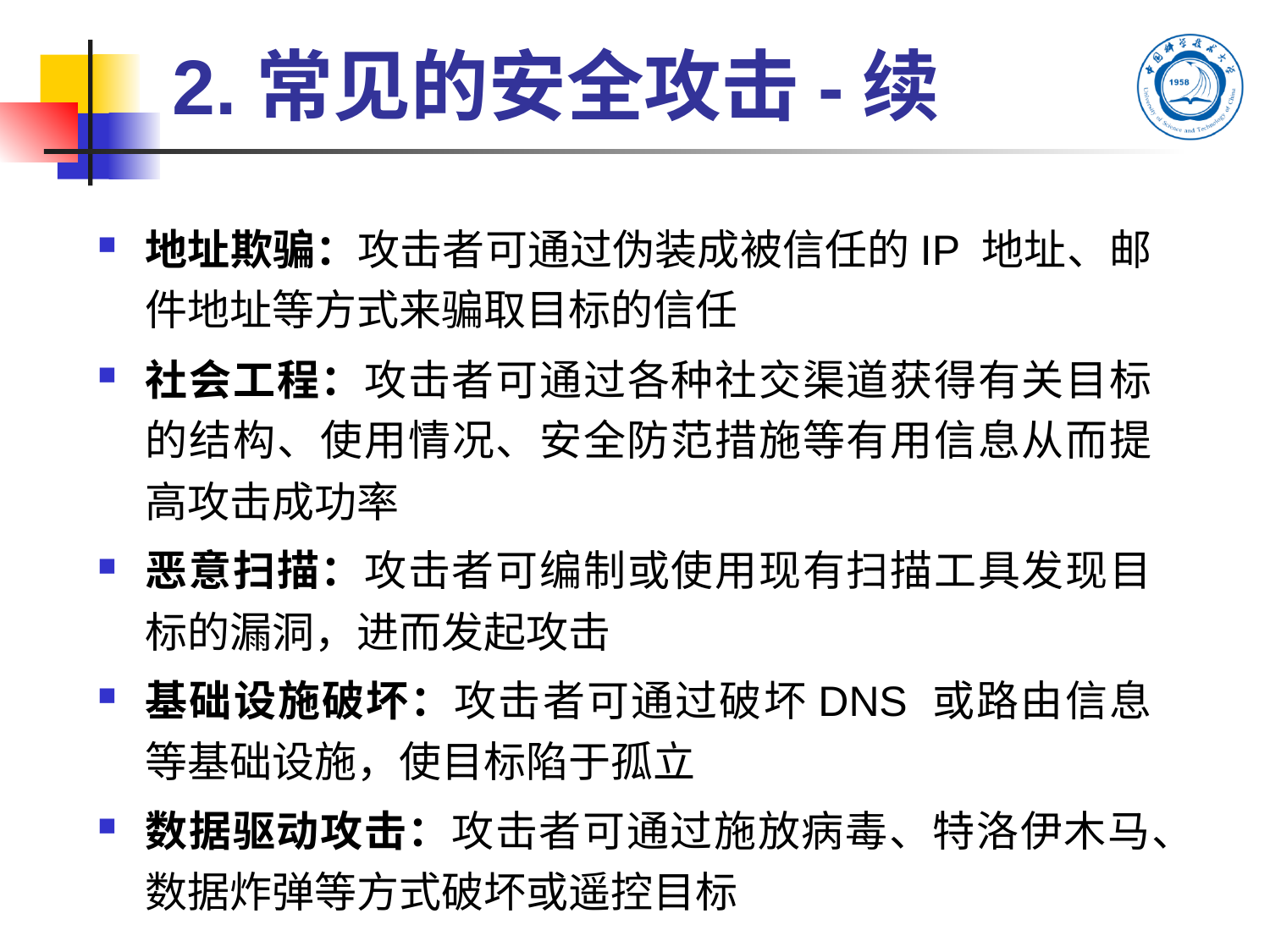

# 2.常见的安全攻击-续
地址欺骗：攻击者可通过伪装成被信任的IP 地址、邮件地址等方式来骗取目标的信任
社会工程：攻击者可通过各种社交渠道获得有关目标的结构、使用情况、安全防范措施等有用信息从而提高攻击成功率
恶意扫描：攻击者可编制或使用现有扫描工具发现目标的漏洞，进而发起攻击
基础设施破坏：攻击者可通过破坏DNS 或路由信息等基础设施，使目标陷于孤立
数据驱动攻击：攻击者可通过施放病毒、特洛伊木马、数据炸弹等方式破坏或遥控目标